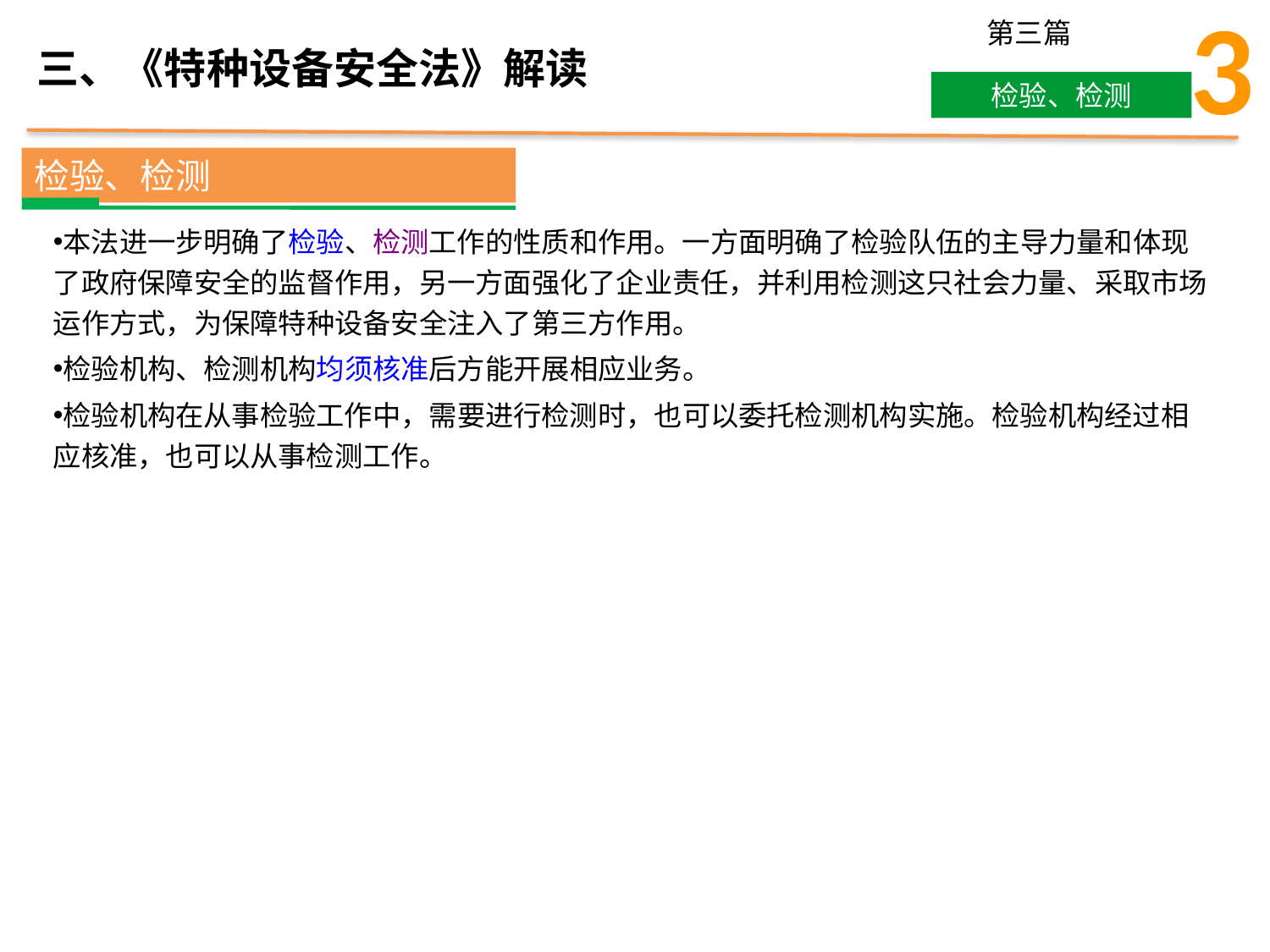

3
第三篇
检验、检测
三、《特种设备安全法》解读
检验、检测

本法进一步明确了检验、检测工作的性质和作用。一方面明确了检验队伍的主导力量和体现了政府保障安全的监督作用，另一方面强化了企业责任，并利用检测这只社会力量、采取市场运作方式，为保障特种设备安全注入了第三方作用。
检验机构、检测机构均须核准后方能开展相应业务。
检验机构在从事检验工作中，需要进行检测时，也可以委托检测机构实施。检验机构经过相应核准，也可以从事检测工作。